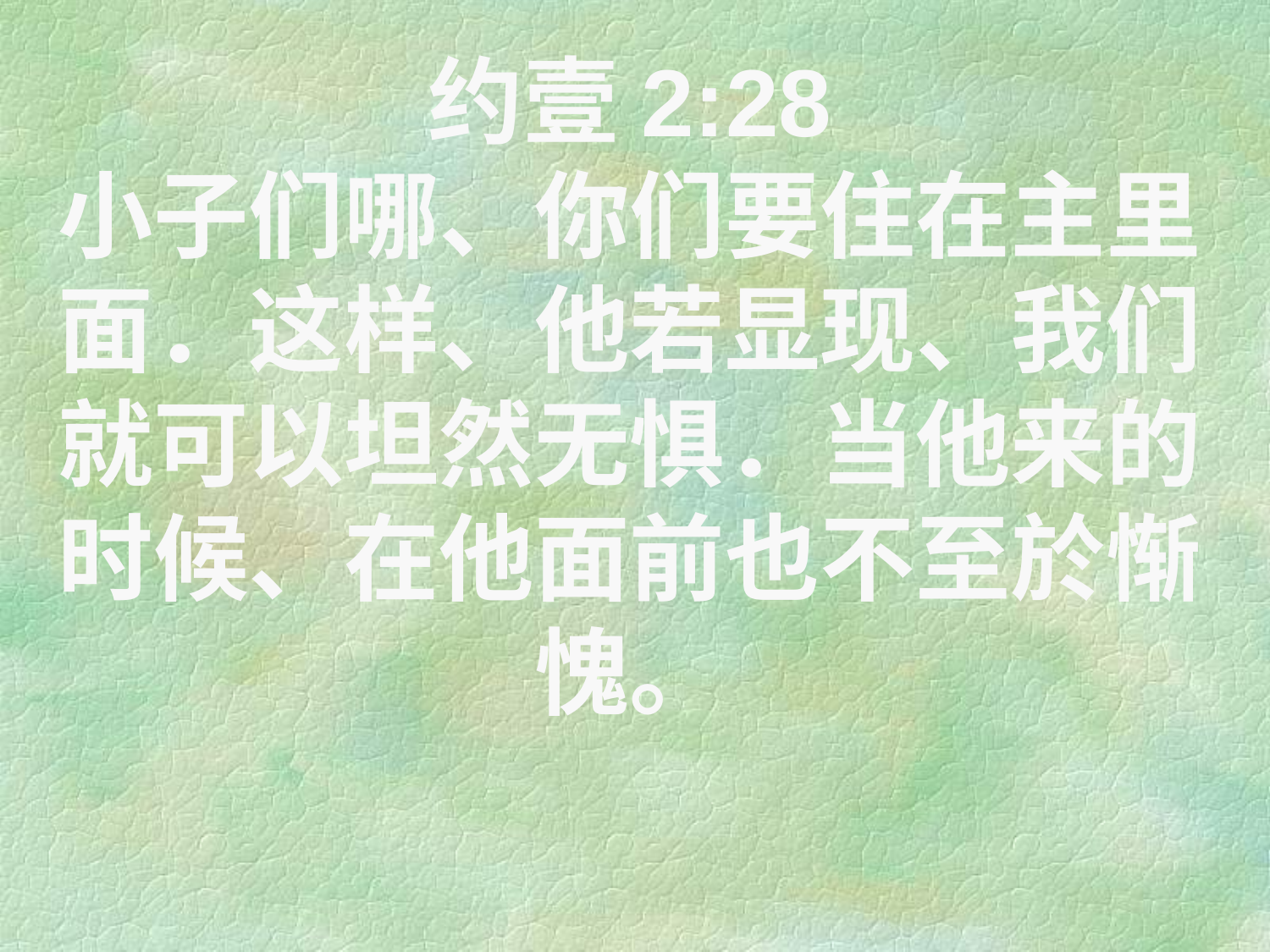

约壹2:28
小子们哪、你们要住在主里面．这样、他若显现、我们就可以坦然无惧．当他来的时候、在他面前也不至於惭愧。